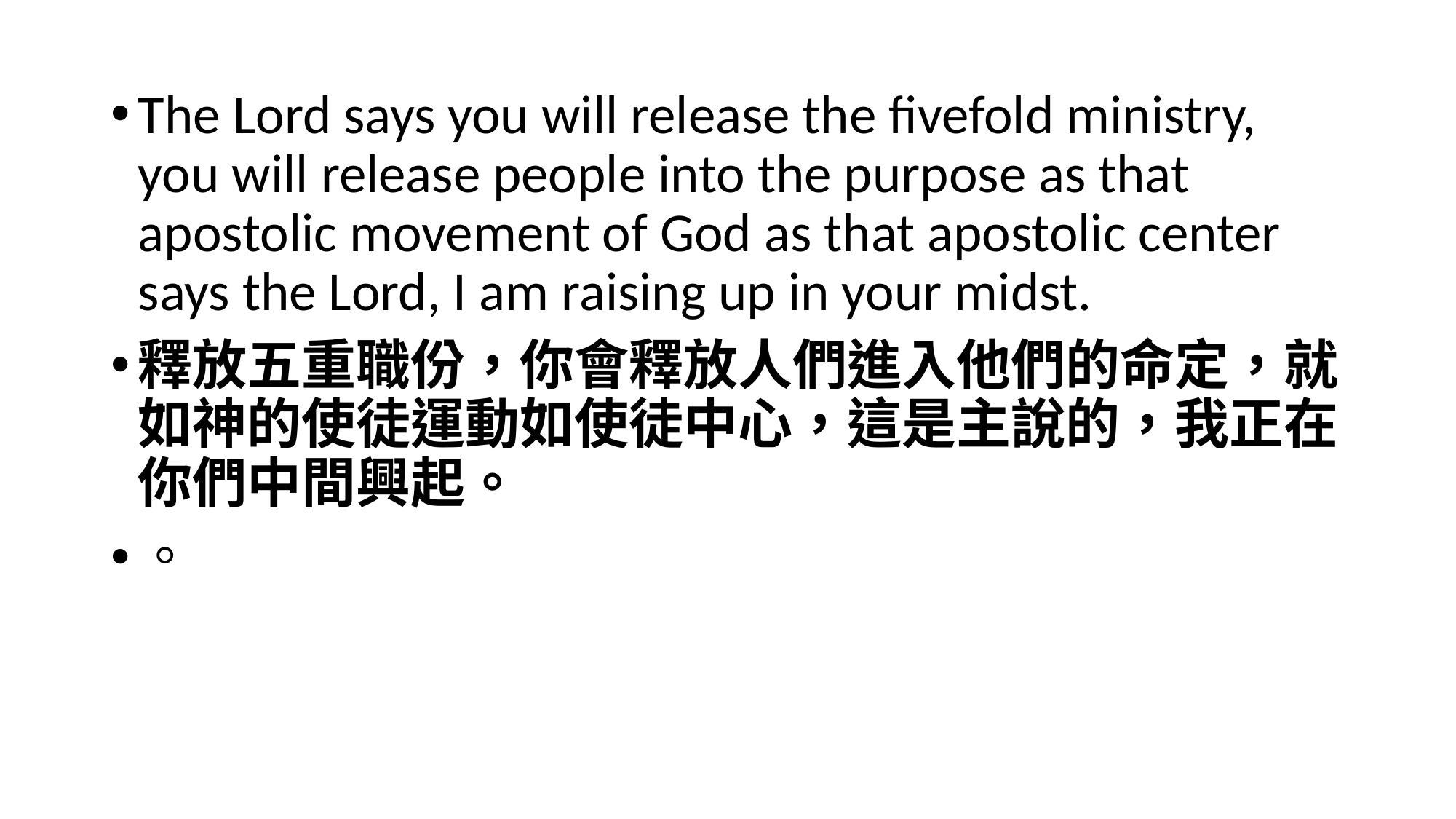

The Lord says you will release the fivefold ministry, you will release people into the purpose as that apostolic movement of God as that apostolic center says the Lord, I am raising up in your midst.
釋放五重職份，你會釋放人們進入他們的命定，就如神的使徒運動如使徒中心，這是主說的，我正在你們中間興起。
。